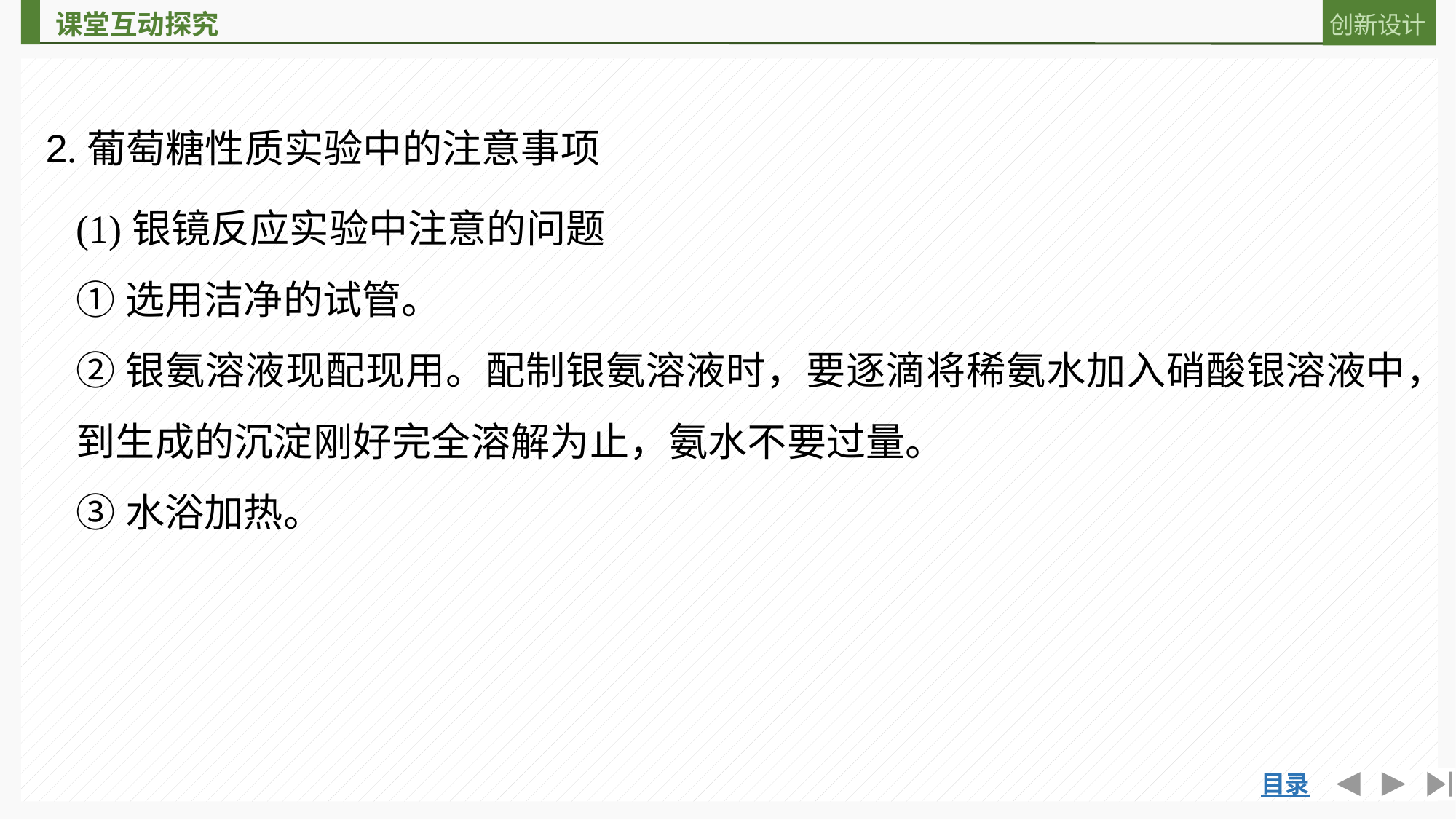

2.葡萄糖性质实验中的注意事项

(1)银镜反应实验中注意的问题
①选用洁净的试管。
②银氨溶液现配现用。配制银氨溶液时，要逐滴将稀氨水加入硝酸银溶液中，到生成的沉淀刚好完全溶解为止，氨水不要过量。
③水浴加热。